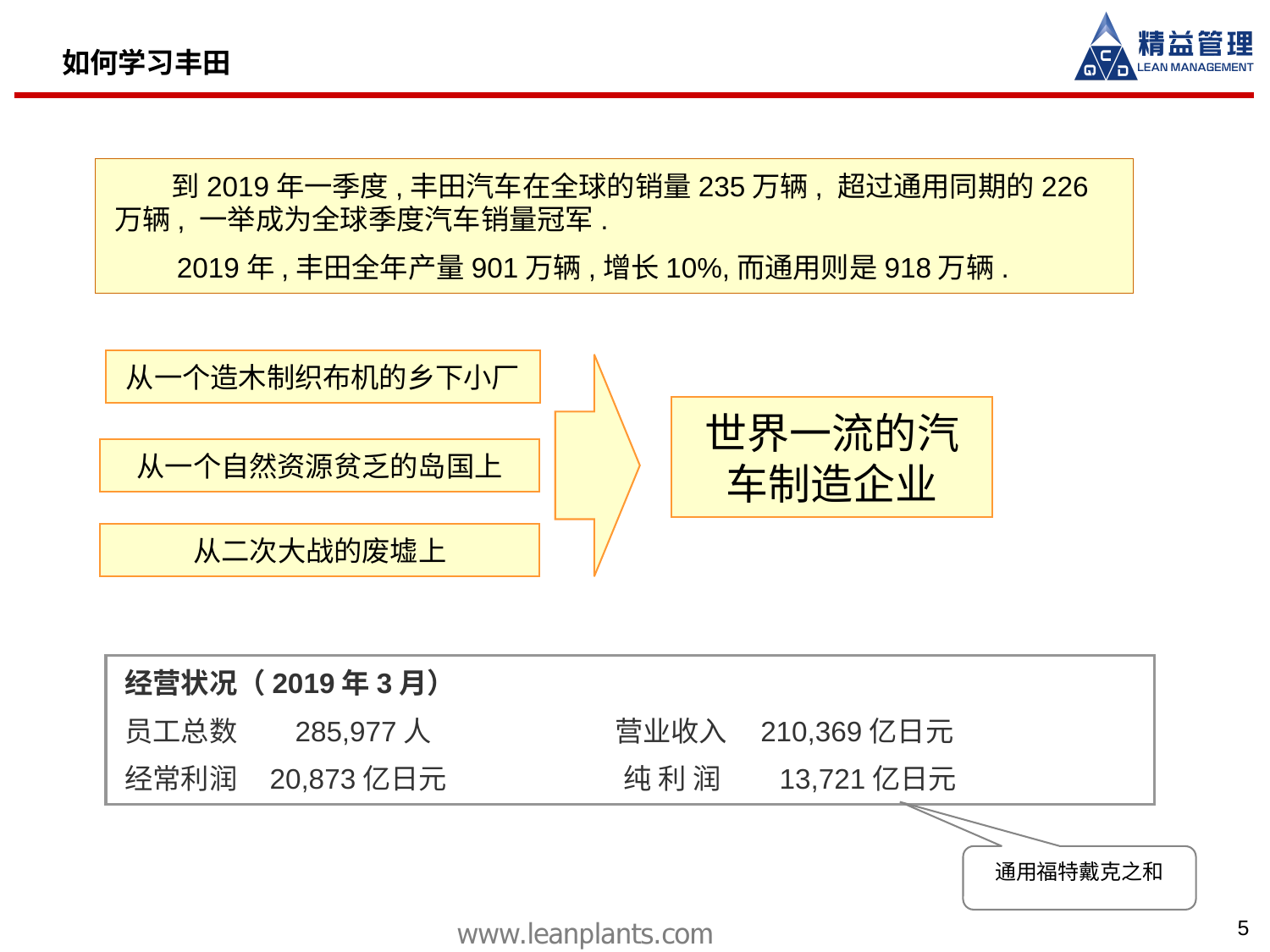

如何学习丰田
        到2019年一季度,丰田汽车在全球的销量235万辆, 超过通用同期的226万辆, 一举成为全球季度汽车销量冠军.
        2019年,丰田全年产量901万辆,增长10%,而通用则是918万辆.
从一个造木制织布机的乡下小厂

世界一流的汽车制造企业
从一个自然资源贫乏的岛国上
从二次大战的废墟上
经营状况（2019年3月）
员工总数        285,977人                             营业收入    210,369亿日元
经常利润    20,873亿日元                            纯 利 润        13,721亿日元
通用福特戴克之和